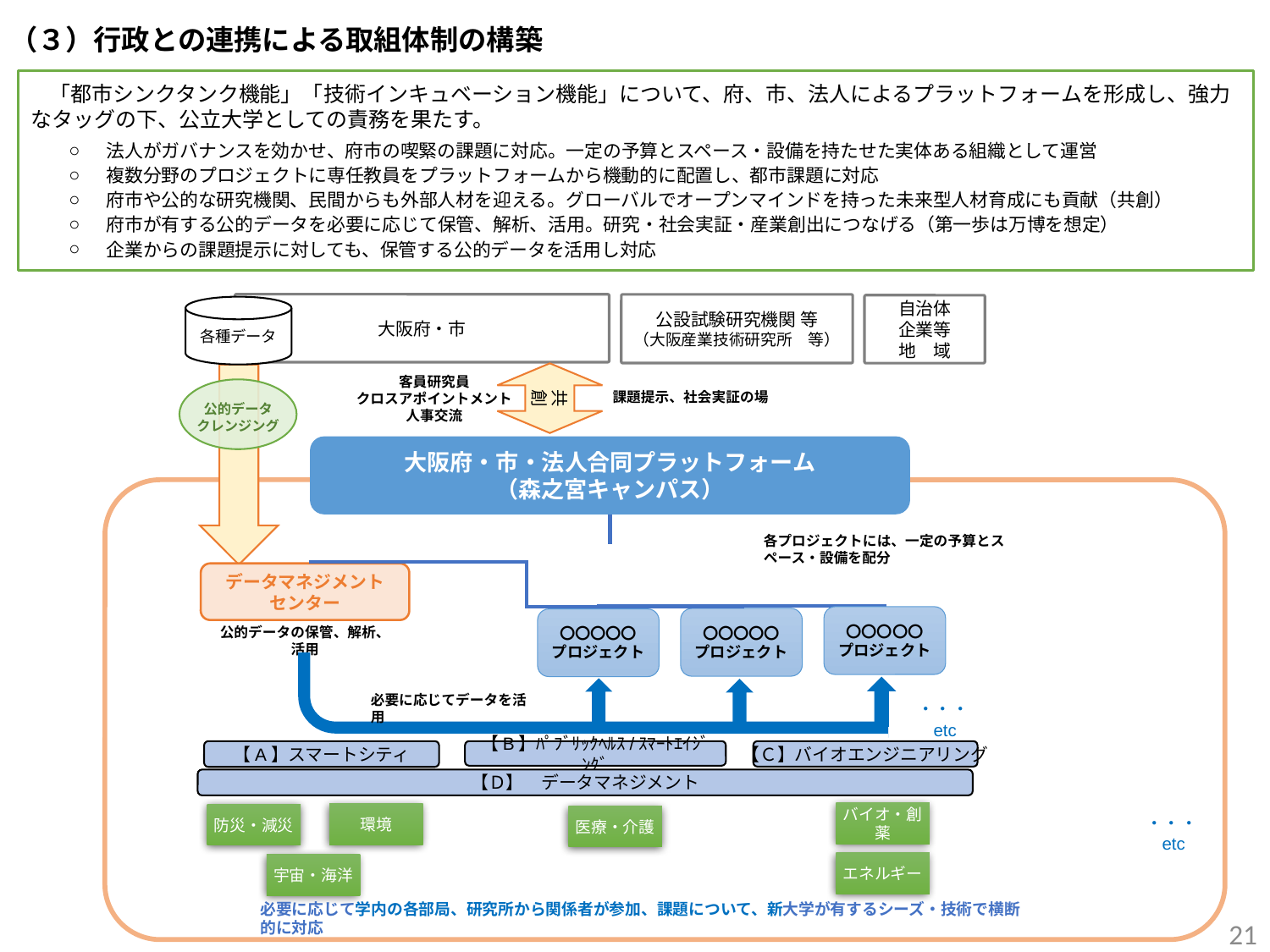

（３）行政との連携による取組体制の構築
　「都市シンクタンク機能」「技術インキュベーション機能」について、府、市、法人によるプラットフォームを形成し、強力なタッグの下、公立大学としての責務を果たす。
法人がガバナンスを効かせ、府市の喫緊の課題に対応。一定の予算とスペース・設備を持たせた実体ある組織として運営
複数分野のプロジェクトに専任教員をプラットフォームから機動的に配置し、都市課題に対応
府市や公的な研究機関、民間からも外部人材を迎える。グローバルでオープンマインドを持った未来型人材育成にも貢献（共創）
府市が有する公的データを必要に応じて保管、解析、活用。研究・社会実証・産業創出につなげる（第一歩は万博を想定）
企業からの課題提示に対しても、保管する公的データを活用し対応
大阪府・市
公設試験研究機関 等
（大阪産業技術研究所　等）
自治体
企業等
地　域
各種データ
客員研究員
クロスアポイントメント
人事交流
共創

課題提示、社会実証の場

公的データ
クレンジング

各プロジェクトには、一定の予算とスペース・設備を配分
データマネジメント
センター
〇〇〇〇〇
プロジェクト
〇〇〇〇〇
プロジェクト
〇〇〇〇〇
プロジェクト
公的データの保管、解析、活用

必要に応じてデータを活用
・・・etc
大阪府・市・法人合同プラットフォーム
（森之宮キャンパス）
（森之宮キャンパス）
【A】スマートシティ
【B】ﾊﾟﾌﾞﾘｯｸﾍﾙｽ/ｽﾏｰﾄｴｲｼﾞﾝｸﾞ
【Ｃ】バイオエンジニアリング

【Ｄ】　データマネジメント
バイオ・創薬
環境
防災・減災
医療・介護
・・・etc
エネルギー
宇宙・海洋
必要に応じて学内の各部局、研究所から関係者が参加、課題について、新大学が有するシーズ・技術で横断的に対応
21